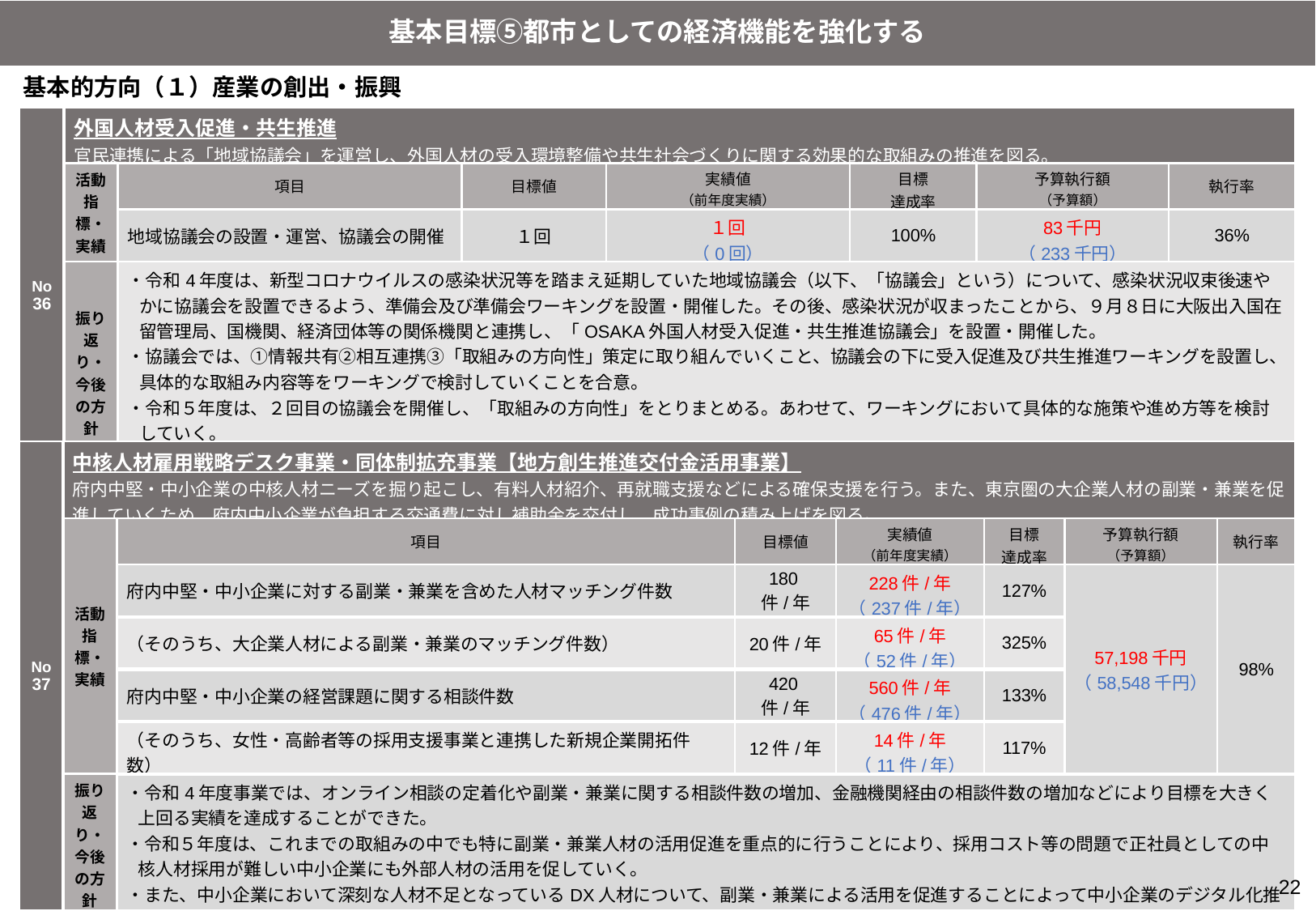

基本目標⑤都市としての経済機能を強化する
基本的方向（１）産業の創出・振興
| No36 | 外国人材受入促進・共生推進 官民連携による「地域協議会」を運営し、外国人材の受入環境整備や共生社会づくりに関する効果的な取組みの推進を図る。 |  |  |  |  |  |  |
| --- | --- | --- | --- | --- | --- | --- | --- |
|  | 活動指標・実績 | 項目 | 目標値 | 実績値 （前年度実績） | 目標 達成率 | 予算執行額 （予算額） | 執行率 |
|  |  | 地域協議会の設置・運営、協議会の開催 | １回 | １回 （0回） | 100% | 83千円 （233千円） | 36% |
|  | 振り返り・今後の方針 | ・令和4年度は、新型コロナウイルスの感染状況等を踏まえ延期していた地域協議会（以下、「協議会」という）について、感染状況収束後速やかに協議会を設置できるよう、準備会及び準備会ワーキングを設置・開催した。その後、感染状況が収まったことから、９月８日に大阪出入国在留管理局、国機関、経済団体等の関係機関と連携し、「OSAKA外国人材受入促進・共生推進協議会」を設置・開催した。 ・協議会では、①情報共有②相互連携③「取組みの方向性」策定に取り組んでいくこと、協議会の下に受入促進及び共生推進ワーキングを設置し、具体的な取組み内容等をワーキングで検討していくことを合意。 ・令和５年度は、２回目の協議会を開催し、「取組みの方向性」をとりまとめる。あわせて、ワーキングにおいて具体的な施策や進め方等を検討していく。 ・事業実績額の執行率が36％の理由は、有識者への取材を無償で受けていただいたことや、協議会の会場費用が想定より抑えられたこと、ワーキングの会場を府の会議室等、経費がかからない場所で実施できたことによる。今後、適宜有識者へのヒアリングの実施や、引き続き参加人数に合わせた会場手配を行っていく。 |  |  |  |  |  |
| No37 | 中核人材雇用戦略デスク事業・同体制拡充事業【地方創生推進交付金活用事業】 府内中堅・中小企業の中核人材ニーズを掘り起こし、有料人材紹介、再就職支援などによる確保支援を行う。また、東京圏の大企業人材の副業・兼業を促進していくため、府内中小企業が負担する交通費に対し補助金を交付し、成功事例の積み上げを図る。 |  |  |  |  |  |  |
| --- | --- | --- | --- | --- | --- | --- | --- |
|  | 活動指標・実績 | 項目 | 目標値 | 実績値 （前年度実績） | 目標 達成率 | 予算執行額 （予算額） | 執行率 |
|  |  | 府内中堅・中小企業に対する副業・兼業を含めた人材マッチング件数 | 180件/年 | 228件/年 （237件/年） | 127% | 57,198千円 （58,548千円） | 98% |
|  |  | （そのうち、大企業人材による副業・兼業のマッチング件数） | 20件/年 | 65件/年 （52件/年） | 325% |  |  |
|  |  | 府内中堅・中小企業の経営課題に関する相談件数 | 420件/年 | 560件/年 （476件/年） | 133% |  |  |
|  |  | （そのうち、女性・高齢者等の採用支援事業と連携した新規企業開拓件数） | 12件/年 | 14件/年 （11件/年） | 117% |  |  |
|  | 振り返り・ 今後の方針 | ・令和4年度事業では、オンライン相談の定着化や副業・兼業に関する相談件数の増加、金融機関経由の相談件数の増加などにより目標を大きく上回る実績を達成することができた。 ・令和５年度は、これまでの取組みの中でも特に副業・兼業人材の活用促進を重点的に行うことにより、採用コスト等の問題で正社員としての中核人材採用が難しい中小企業にも外部人材の活用を促していく。 ・また、中小企業において深刻な人材不足となっているDX人材について、副業・兼業による活用を促進することによって中小企業のデジタル化推進に繋げる。 |  |  |  |  |  |
22